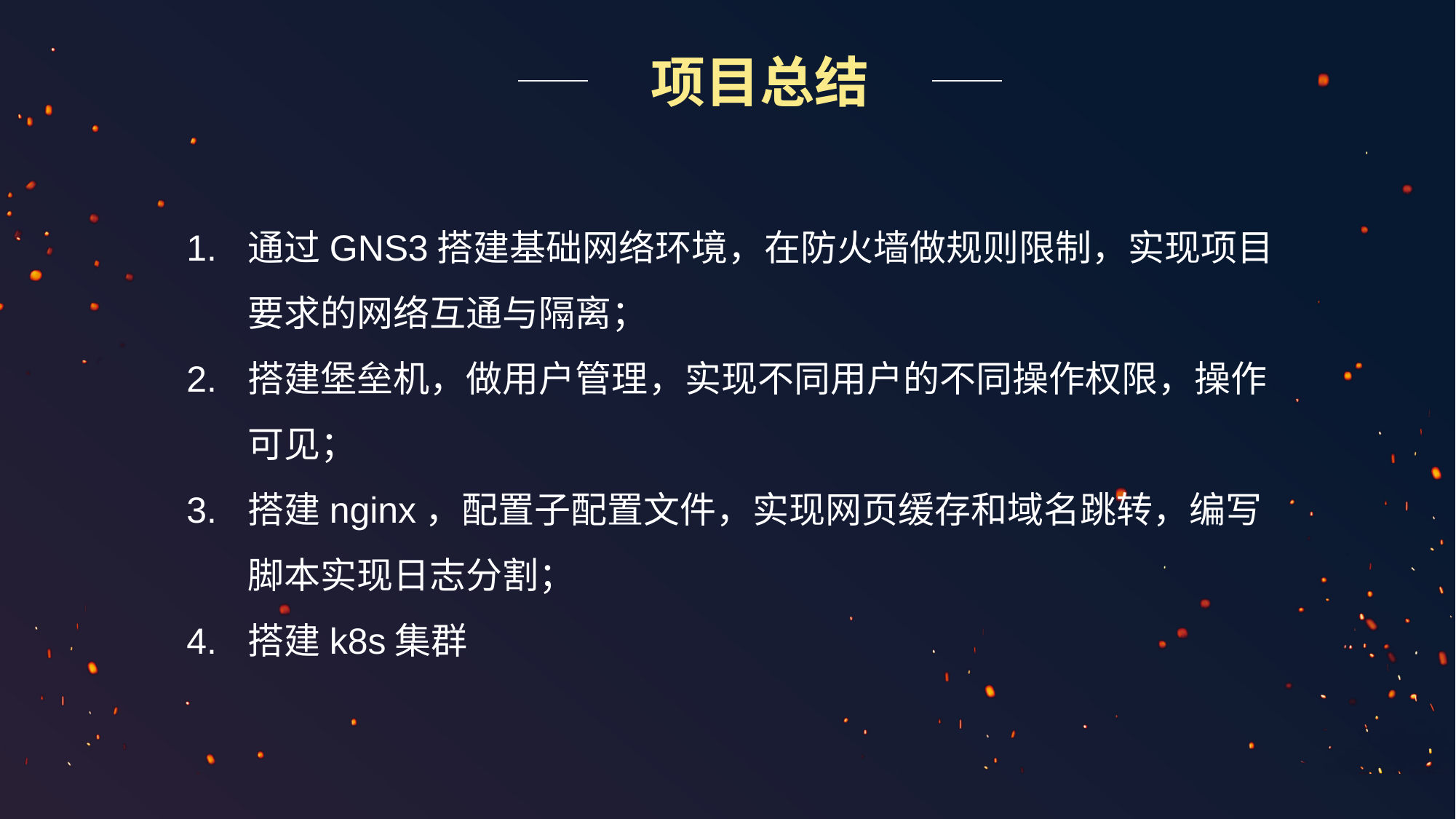

项目总结
通过GNS3搭建基础网络环境，在防火墙做规则限制，实现项目要求的网络互通与隔离；
搭建堡垒机，做用户管理，实现不同用户的不同操作权限，操作可见；
搭建nginx，配置子配置文件，实现网页缓存和域名跳转，编写脚本实现日志分割；
搭建k8s集群